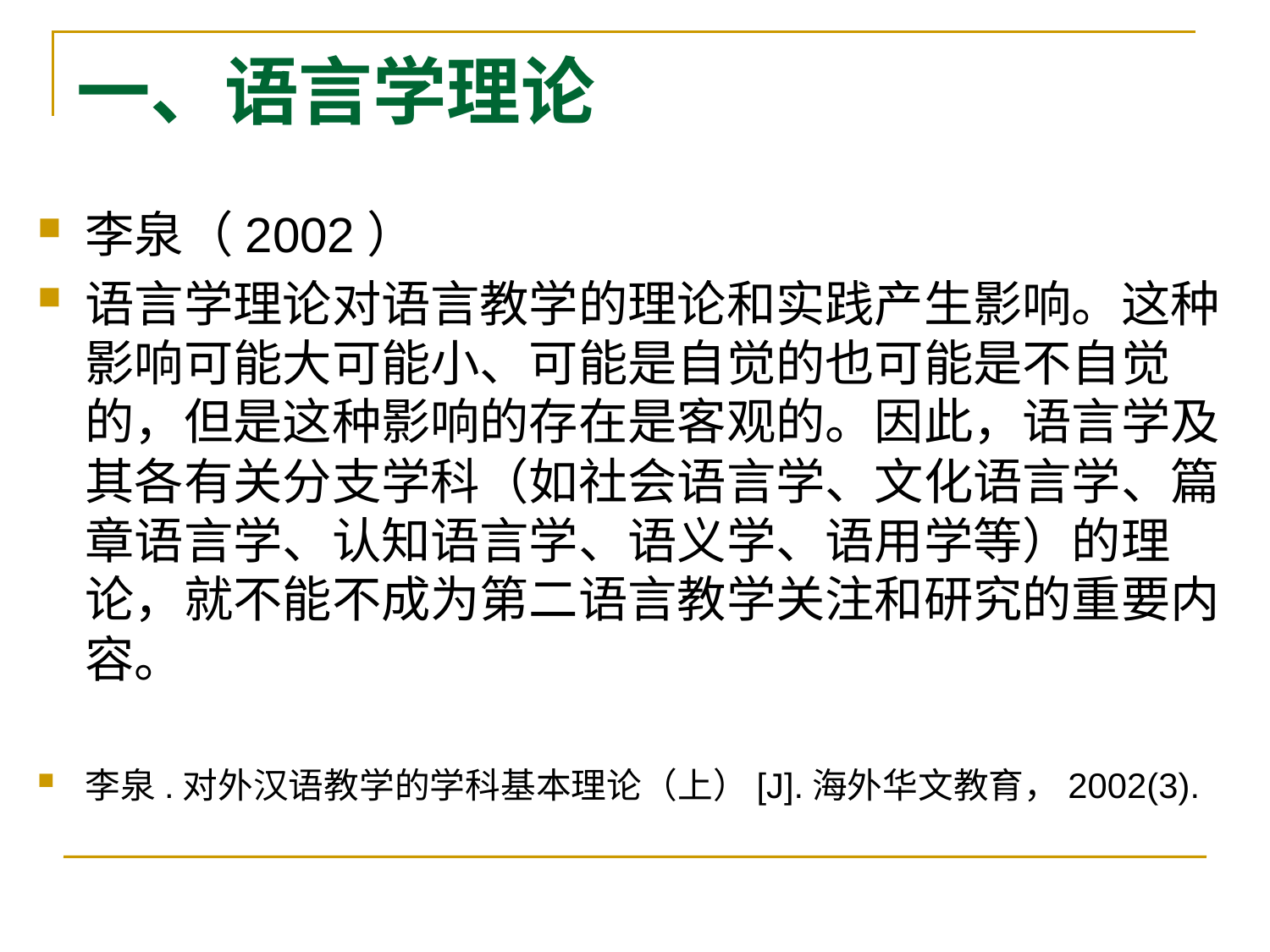

# 一、语言学理论
李泉（2002）
语言学理论对语言教学的理论和实践产生影响。这种影响可能大可能小、可能是自觉的也可能是不自觉的，但是这种影响的存在是客观的。因此，语言学及其各有关分支学科（如社会语言学、文化语言学、篇章语言学、认知语言学、语义学、语用学等）的理论，就不能不成为第二语言教学关注和研究的重要内容。

李泉.对外汉语教学的学科基本理论（上）[J].海外华文教育，2002(3).